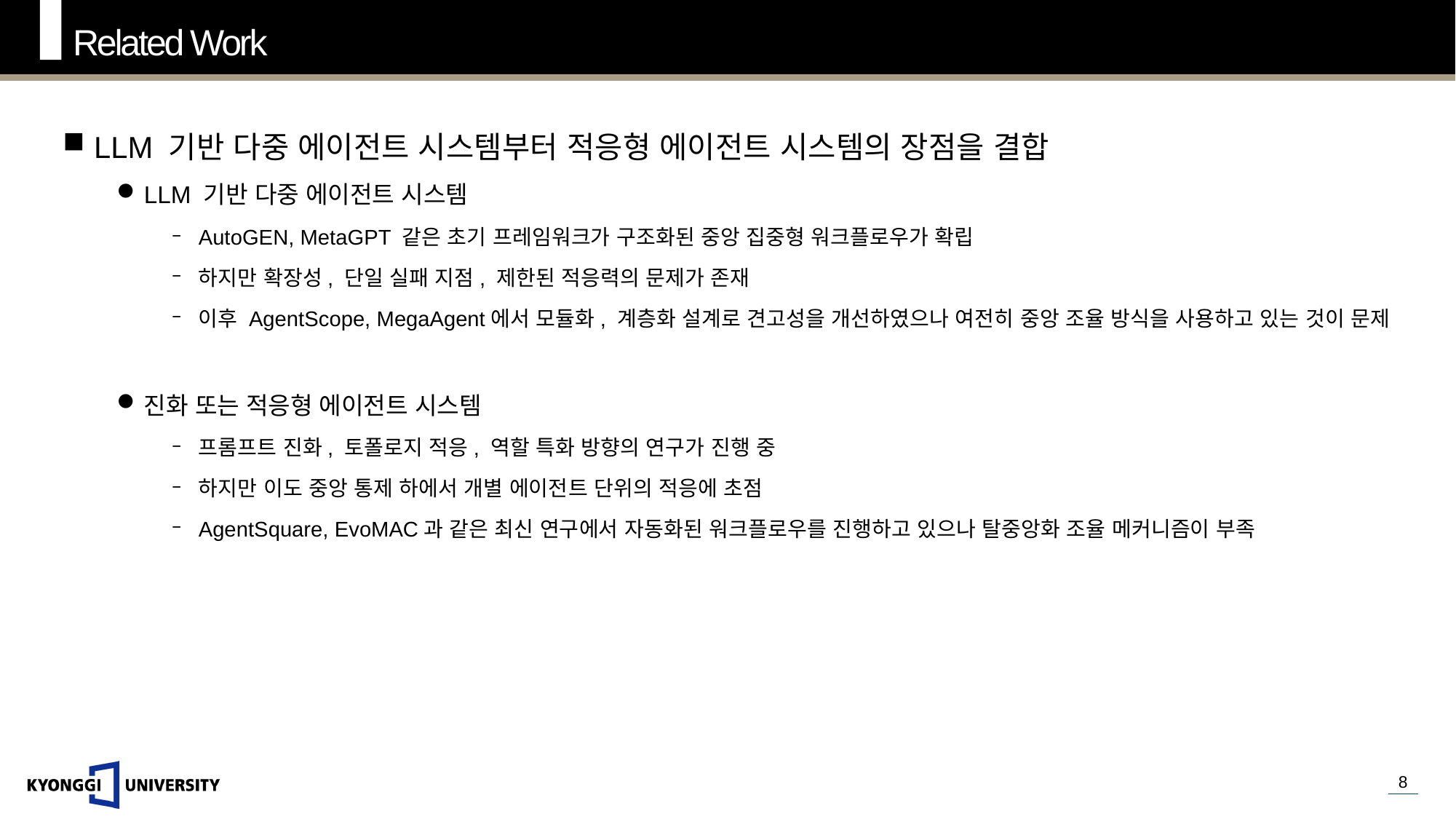

Related Work
LLM 기반 다중 에이전트 시스템부터 적응형 에이전트 시스템의 장점을 결합
LLM 기반 다중 에이전트 시스템
AutoGEN, MetaGPT 같은 초기 프레임워크가 구조화된 중앙 집중형 워크플로우가 확립
하지만 확장성, 단일 실패 지점, 제한된 적응력의 문제가 존재
이후 AgentScope, MegaAgent에서 모듈화, 계층화 설계로 견고성을 개선하였으나 여전히 중앙 조율 방식을 사용하고 있는 것이 문제

진화 또는 적응형 에이전트 시스템
프롬프트 진화, 토폴로지 적응, 역할 특화 방향의 연구가 진행 중
하지만 이도 중앙 통제 하에서 개별 에이전트 단위의 적응에 초점
AgentSquare, EvoMAC과 같은 최신 연구에서 자동화된 워크플로우를 진행하고 있으나 탈중앙화 조율 메커니즘이 부족